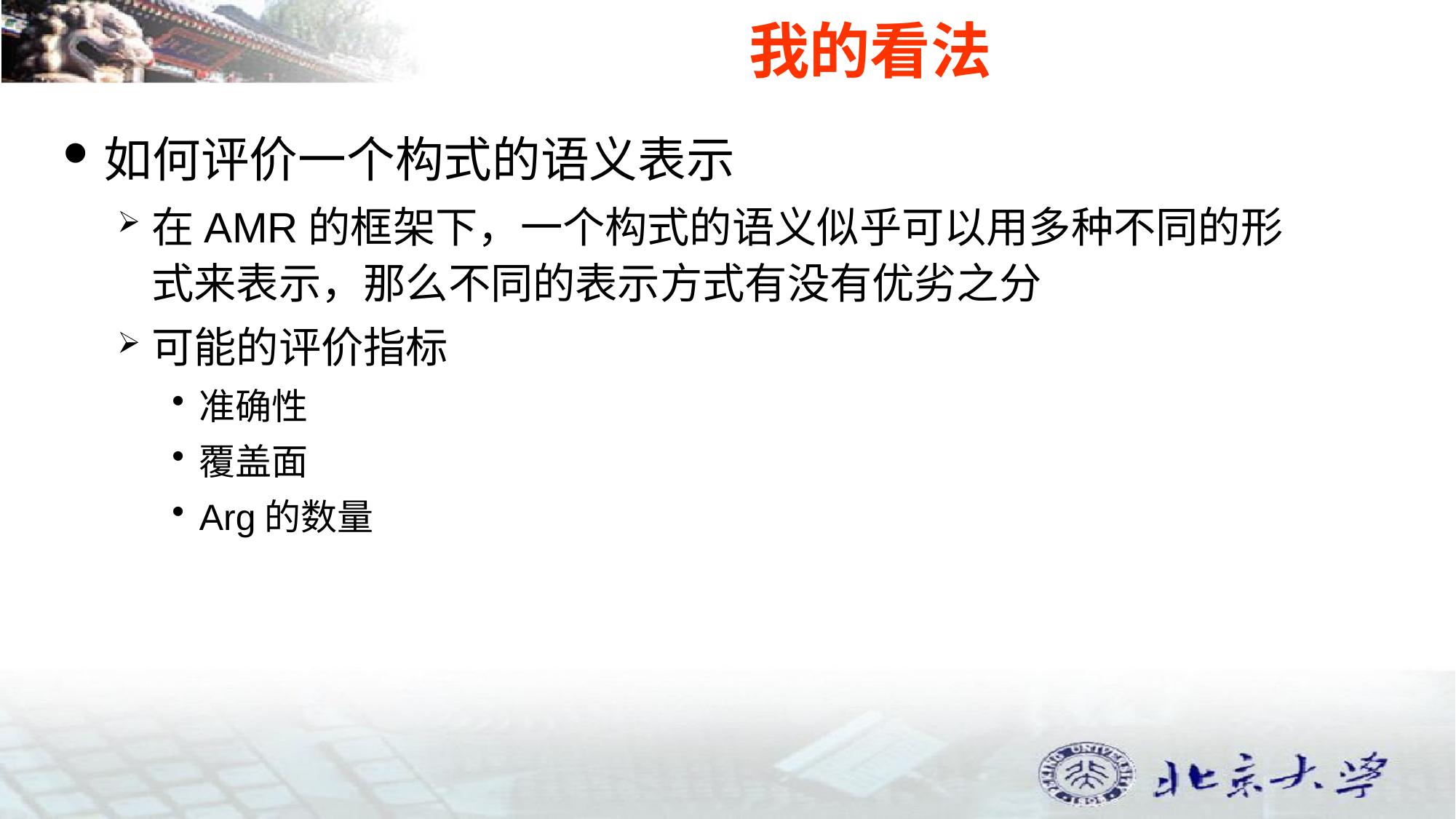

# 我的看法
如何评价一个构式的语义表示
在AMR的框架下，一个构式的语义似乎可以用多种不同的形式来表示，那么不同的表示方式有没有优劣之分
可能的评价指标
准确性
覆盖面
Arg的数量